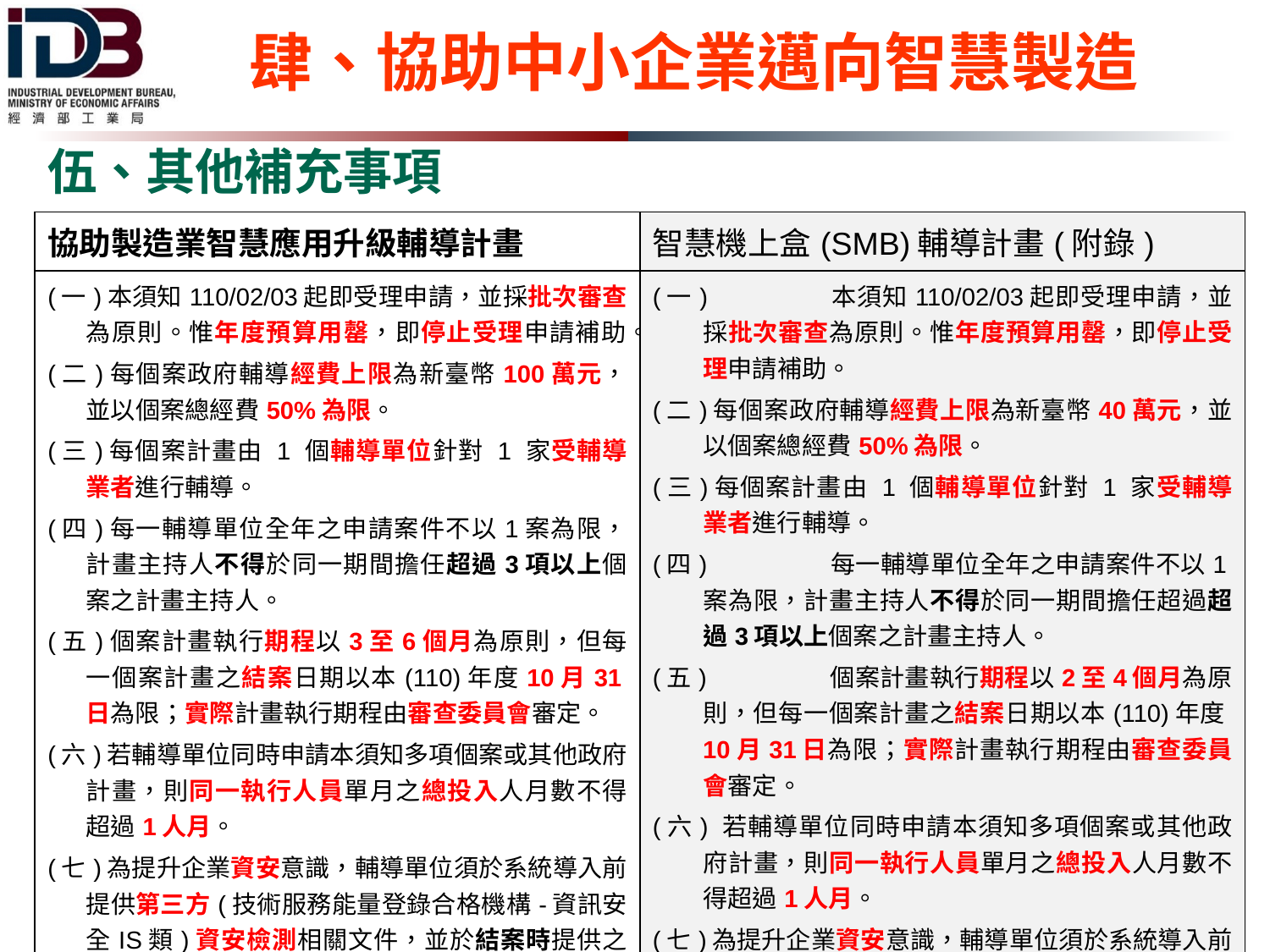

# 肆、協助中小企業邁向智慧製造
伍、其他補充事項
| 協助製造業智慧應用升級輔導計畫 | 智慧機上盒(SMB)輔導計畫(附錄) |
| --- | --- |
| (一)本須知110/02/03起即受理申請，並採批次審查為原則。惟年度預算用罄，即停止受理申請補助。 (二)每個案政府輔導經費上限為新臺幣100萬元，並以個案總經費50%為限。 (三)每個案計畫由 1 個輔導單位針對 1 家受輔導業者進行輔導。 (四)每一輔導單位全年之申請案件不以1案為限，計畫主持人不得於同一期間擔任超過3項以上個案之計畫主持人。 (五)個案計畫執行期程以3至6個月為原則，但每一個案計畫之結案日期以本(110)年度10月31日為限；實際計畫執行期程由審查委員會審定。 (六)若輔導單位同時申請本須知多項個案或其他政府計畫，則同一執行人員單月之總投入人月數不得超過1人月。 (七)為提升企業資安意識，輔導單位須於系統導入前提供第三方(技術服務能量登錄合格機構-資訊安全IS類)資安檢測相關文件，並於結案時提供之資安檢測報告之高度風險項目須為0項。 | (一) 本須知110/02/03起即受理申請，並採批次審查為原則。惟年度預算用罄，即停止受理申請補助。 (二)每個案政府輔導經費上限為新臺幣40萬元，並以個案總經費50%為限。 (三)每個案計畫由 1 個輔導單位針對 1 家受輔導業者進行輔導。 (四) 每一輔導單位全年之申請案件不以1案為限，計畫主持人不得於同一期間擔任超過超過3項以上個案之計畫主持人。 (五) 個案計畫執行期程以2至4個月為原則，但每一個案計畫之結案日期以本(110)年度10月31日為限；實際計畫執行期程由審查委員會審定。 (六) 若輔導單位同時申請本須知多項個案或其他政府計畫，則同一執行人員單月之總投入人月數不得超過1人月。 (七)為提升企業資安意識，輔導單位須於系統導入前提供第三方(技術服務能量登錄合格機構-資訊安全IS類)資安檢測相關文件，並於結案時提供之資安檢測報告之高度風險項目須為0項。。 |
 14